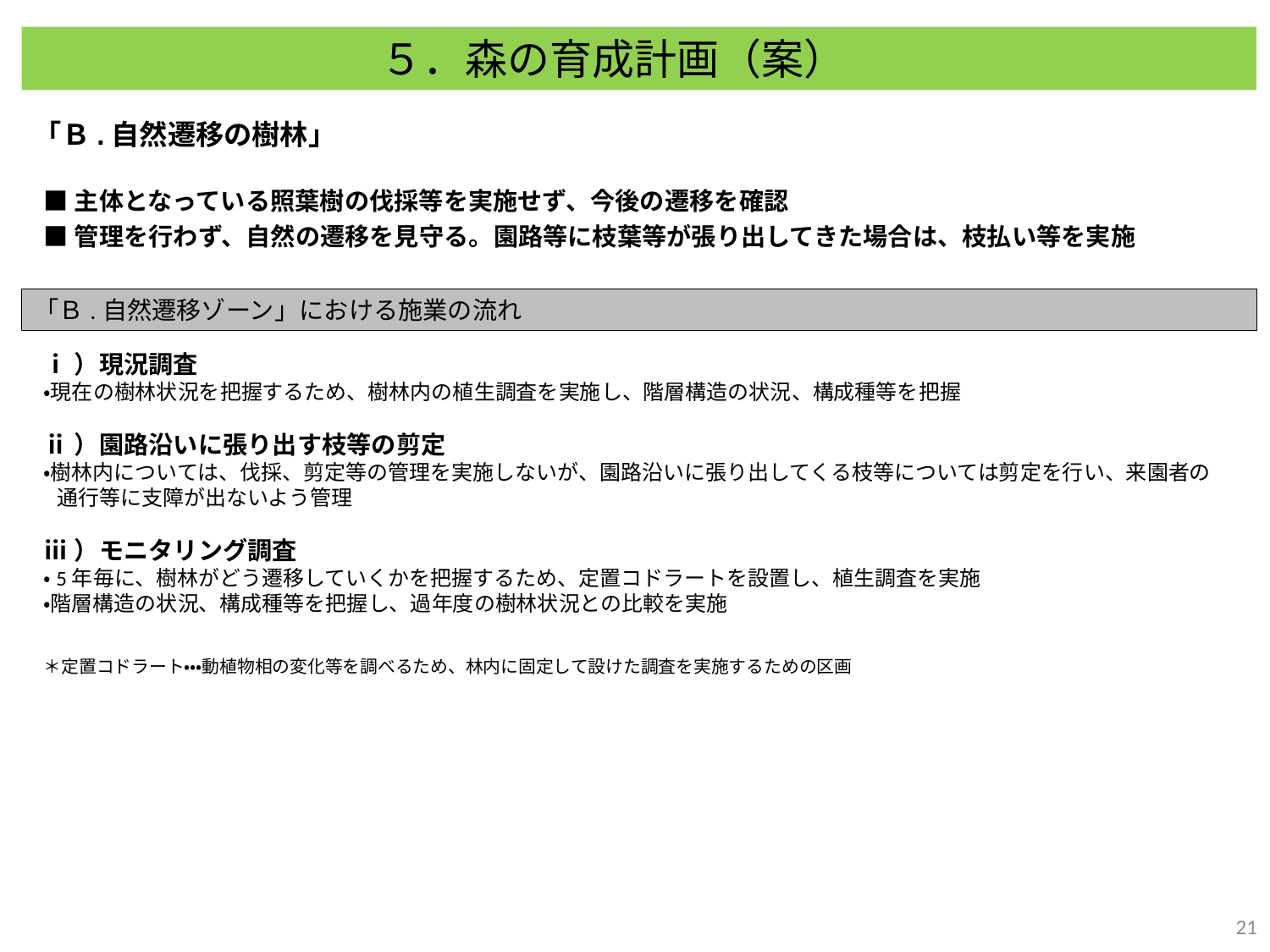

５．森の育成計画（案）
「Ｂ.自然遷移の樹林」
■主体となっている照葉樹の伐採等を実施せず、今後の遷移を確認
■管理を行わず、自然の遷移を見守る。園路等に枝葉等が張り出してきた場合は、枝払い等を実施
「Ｂ.自然遷移ゾーン」における施業の流れ
ⅰ）現況調査
・現在の樹林状況を把握するため、樹林内の植生調査を実施し、階層構造の状況、構成種等を把握

ⅱ）園路沿いに張り出す枝等の剪定
・樹林内については、伐採、剪定等の管理を実施しないが、園路沿いに張り出してくる枝等については剪定を行い、来園者の通行等に支障が出ないよう管理

ⅲ）モニタリング調査
・5年毎に、樹林がどう遷移していくかを把握するため、定置コドラートを設置し、植生調査を実施
・階層構造の状況、構成種等を把握し、過年度の樹林状況との比較を実施

＊定置コドラート・・・動植物相の変化等を調べるため、林内に固定して設けた調査を実施するための区画
21